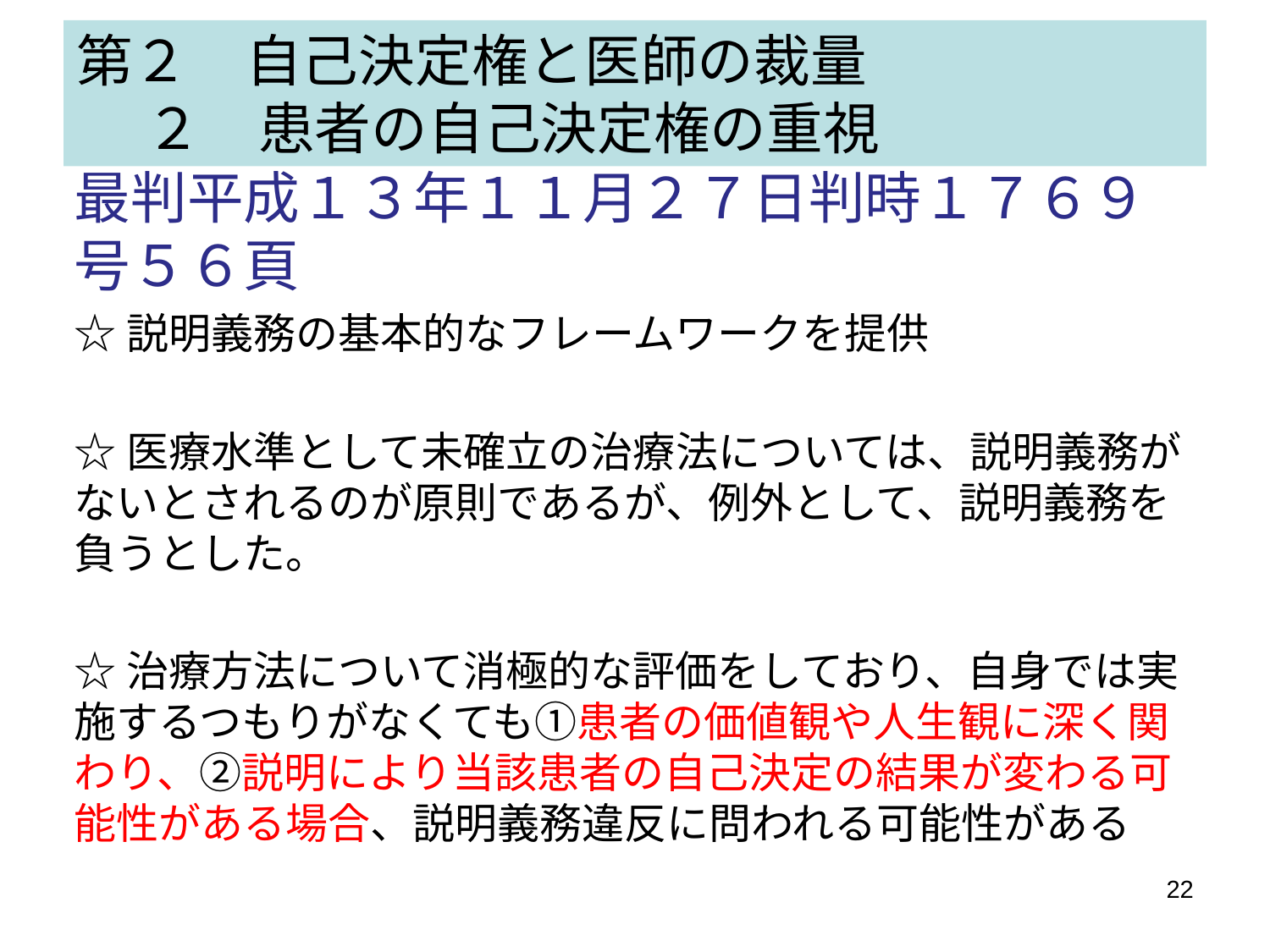

# 第２　自己決定権と医師の裁量 　 ２　患者の自己決定権の重視
最判平成１３年１１月２７日判時１７６９号５６頁
☆説明義務の基本的なフレームワークを提供

☆医療水準として未確立の治療法については、説明義務がないとされるのが原則であるが、例外として、説明義務を負うとした。

☆治療方法について消極的な評価をしており、自身では実施するつもりがなくても①患者の価値観や人生観に深く関わり、②説明により当該患者の自己決定の結果が変わる可能性がある場合、説明義務違反に問われる可能性がある

22